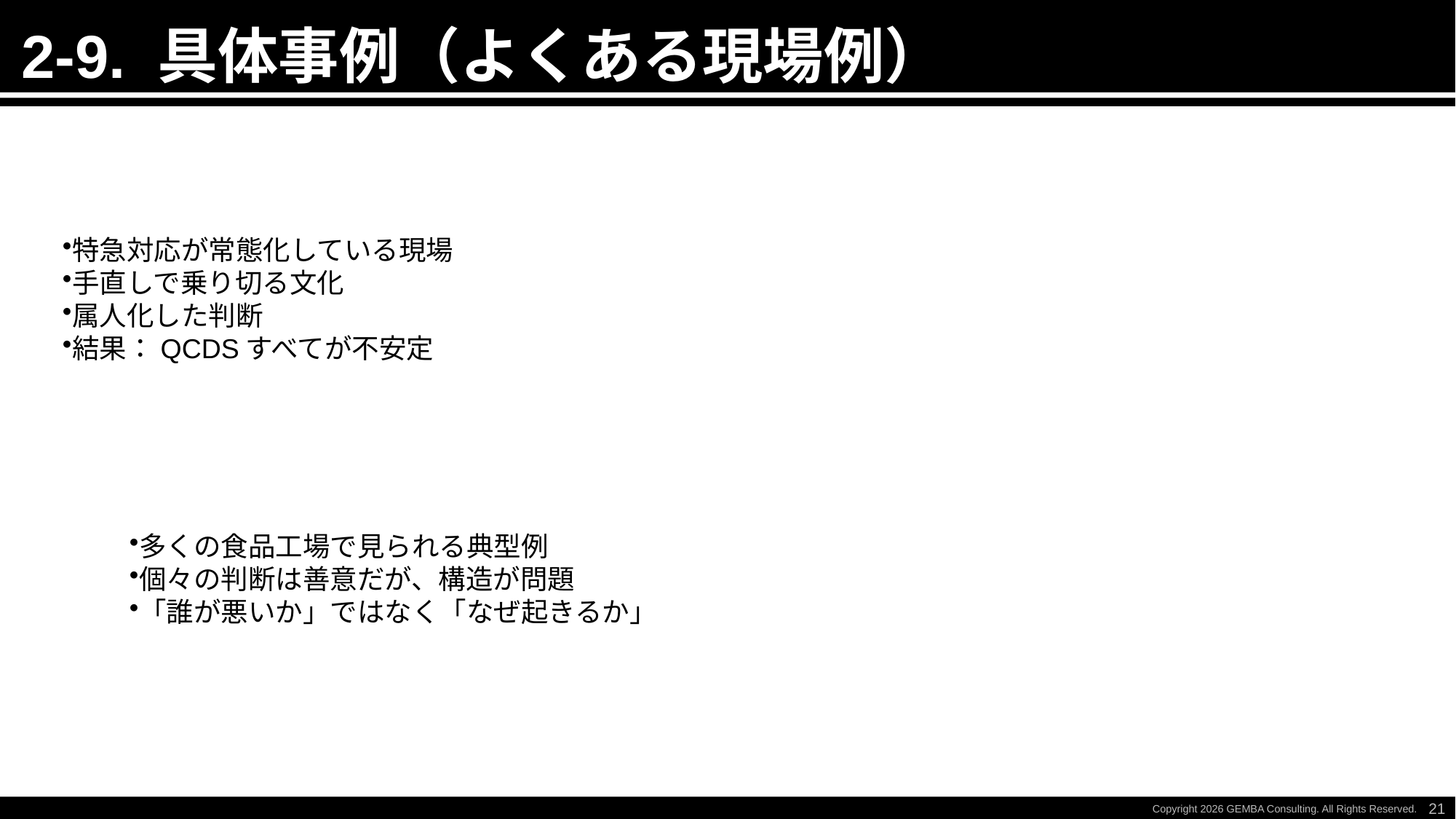

2-9. 具体事例（よくある現場例）
特急対応が常態化している現場
手直しで乗り切る文化
属人化した判断
結果：QCDSすべてが不安定
多くの食品工場で見られる典型例
個々の判断は善意だが、構造が問題
「誰が悪いか」ではなく「なぜ起きるか」
21